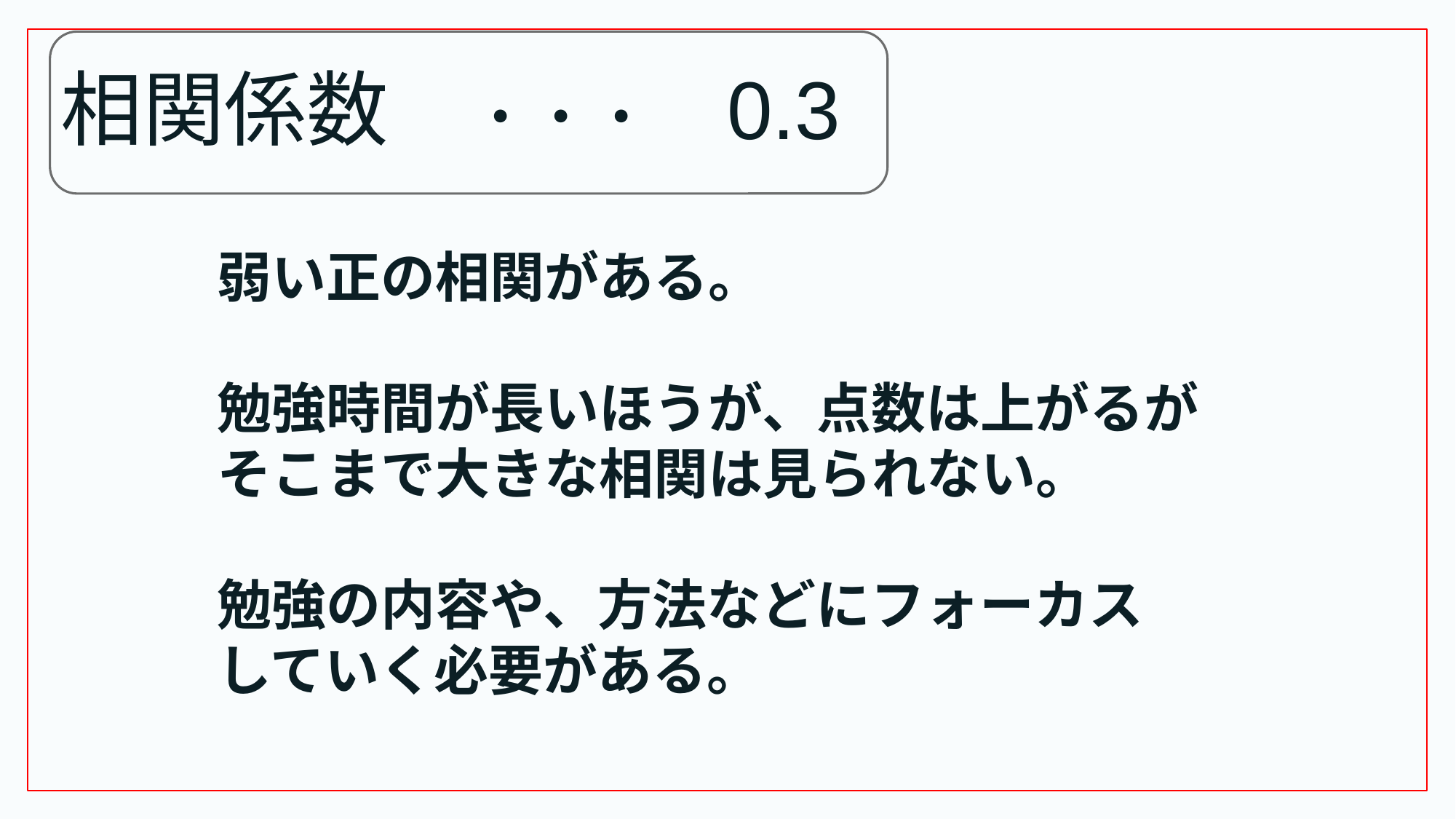

# 相関係数　・・・　0.3
弱い正の相関がある。

勉強時間が長いほうが、点数は上がるが
そこまで大きな相関は見られない。

勉強の内容や、方法などにフォーカス
していく必要がある。